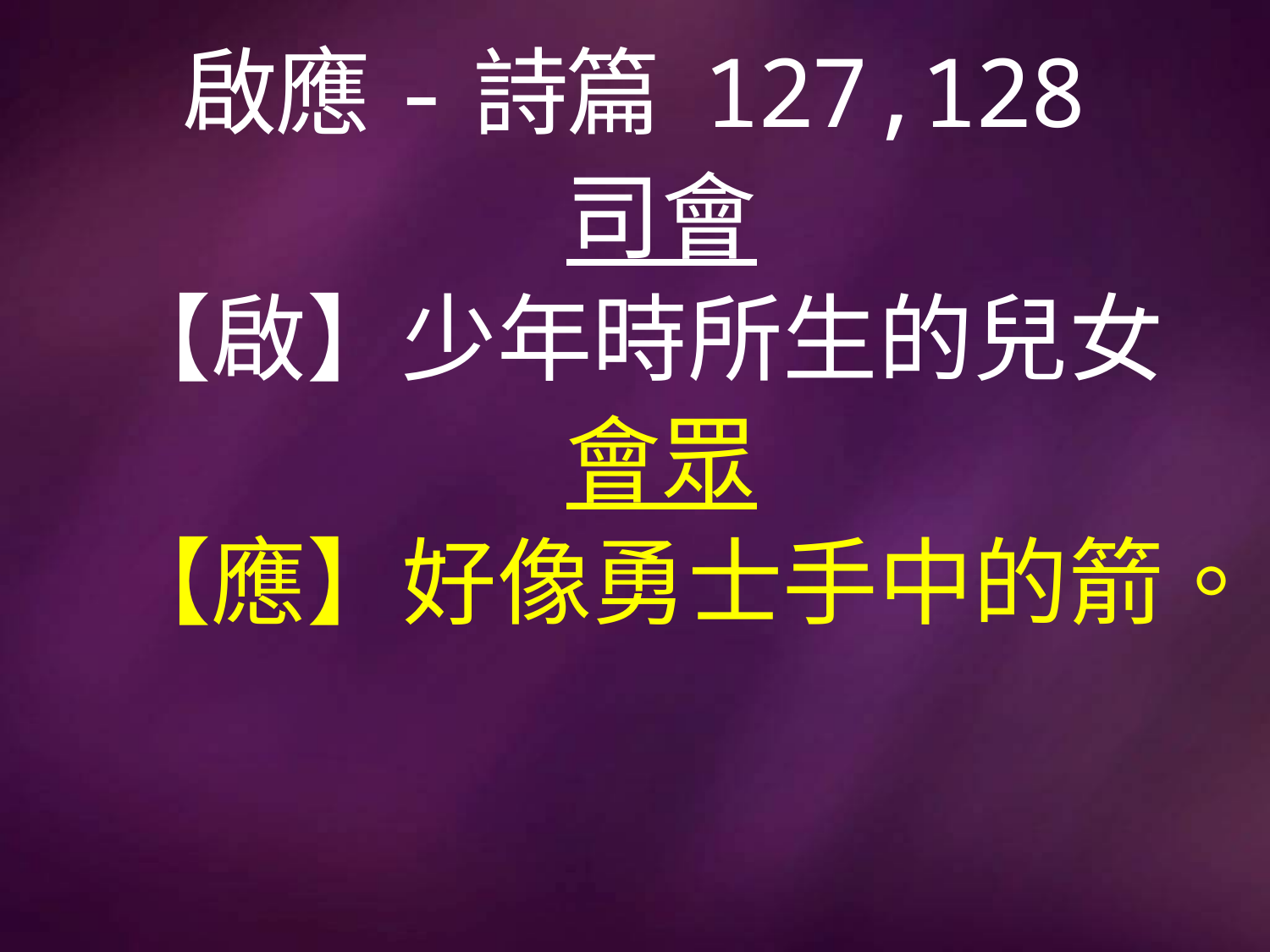

# 啟應-詩篇 127,128
司會
【啟】少年時所生的兒女
會眾
【應】好像勇士手中的箭。